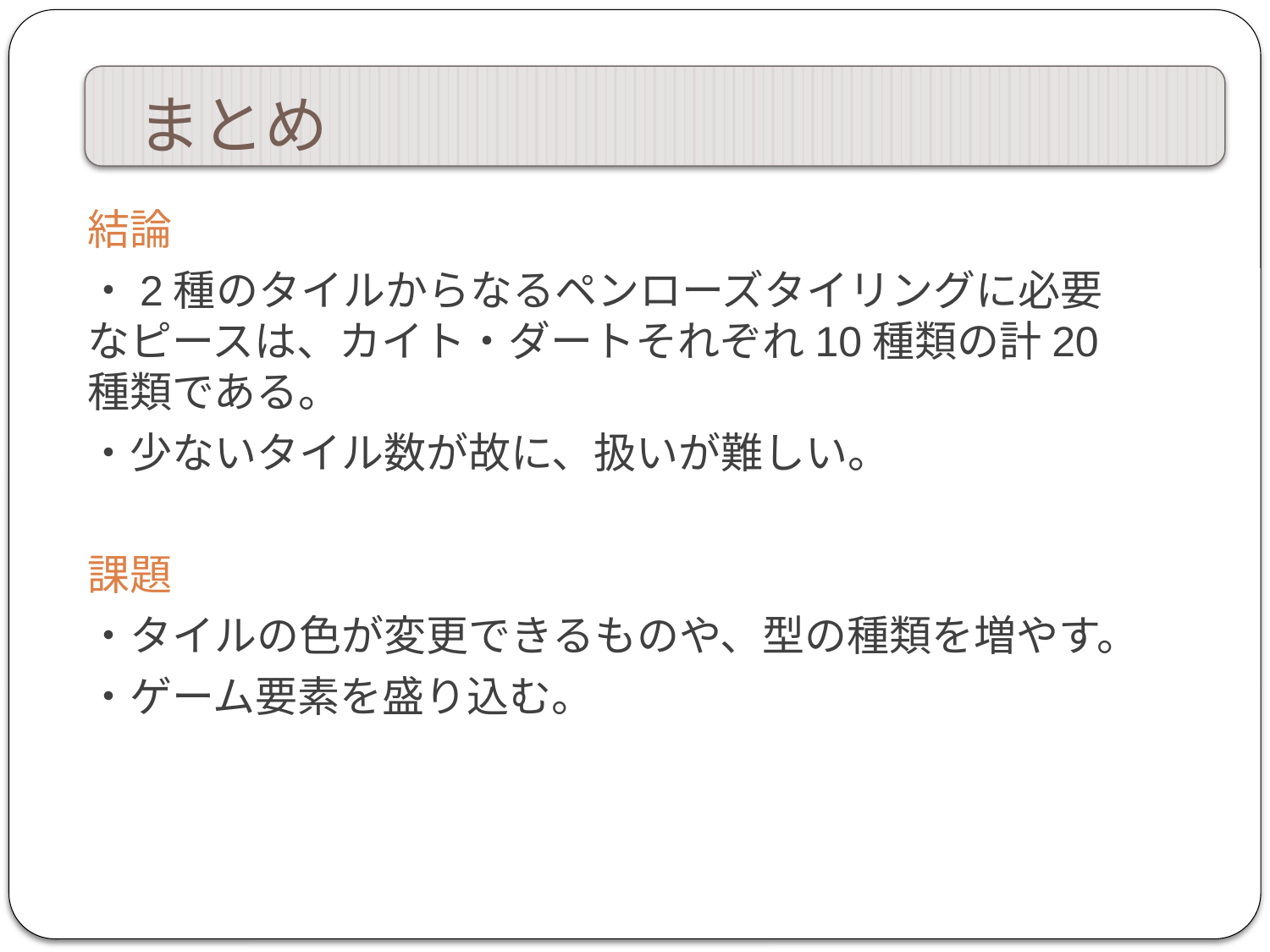

# まとめ
結論
・2種のタイルからなるペンローズタイリングに必要なピースは、カイト・ダートそれぞれ10種類の計20種類である。
・少ないタイル数が故に、扱いが難しい。

課題
・タイルの色が変更できるものや、型の種類を増やす。
・ゲーム要素を盛り込む。